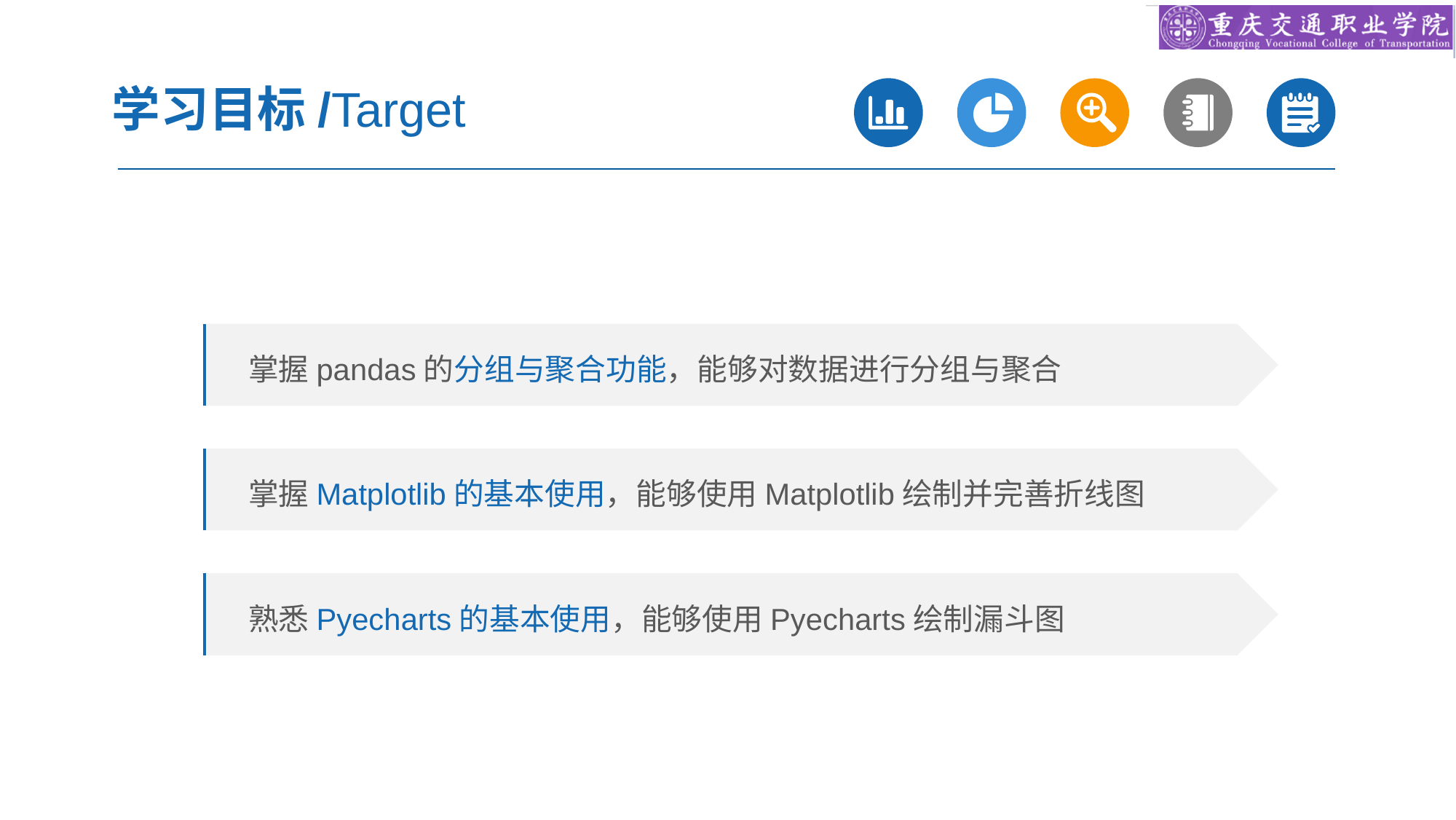

学习目标/Target
    掌握pandas的分组与聚合功能，能够对数据进行分组与聚合

    掌握Matplotlib的基本使用，能够使用Matplotlib绘制并完善折线图

    熟悉Pyecharts的基本使用，能够使用Pyecharts绘制漏斗图